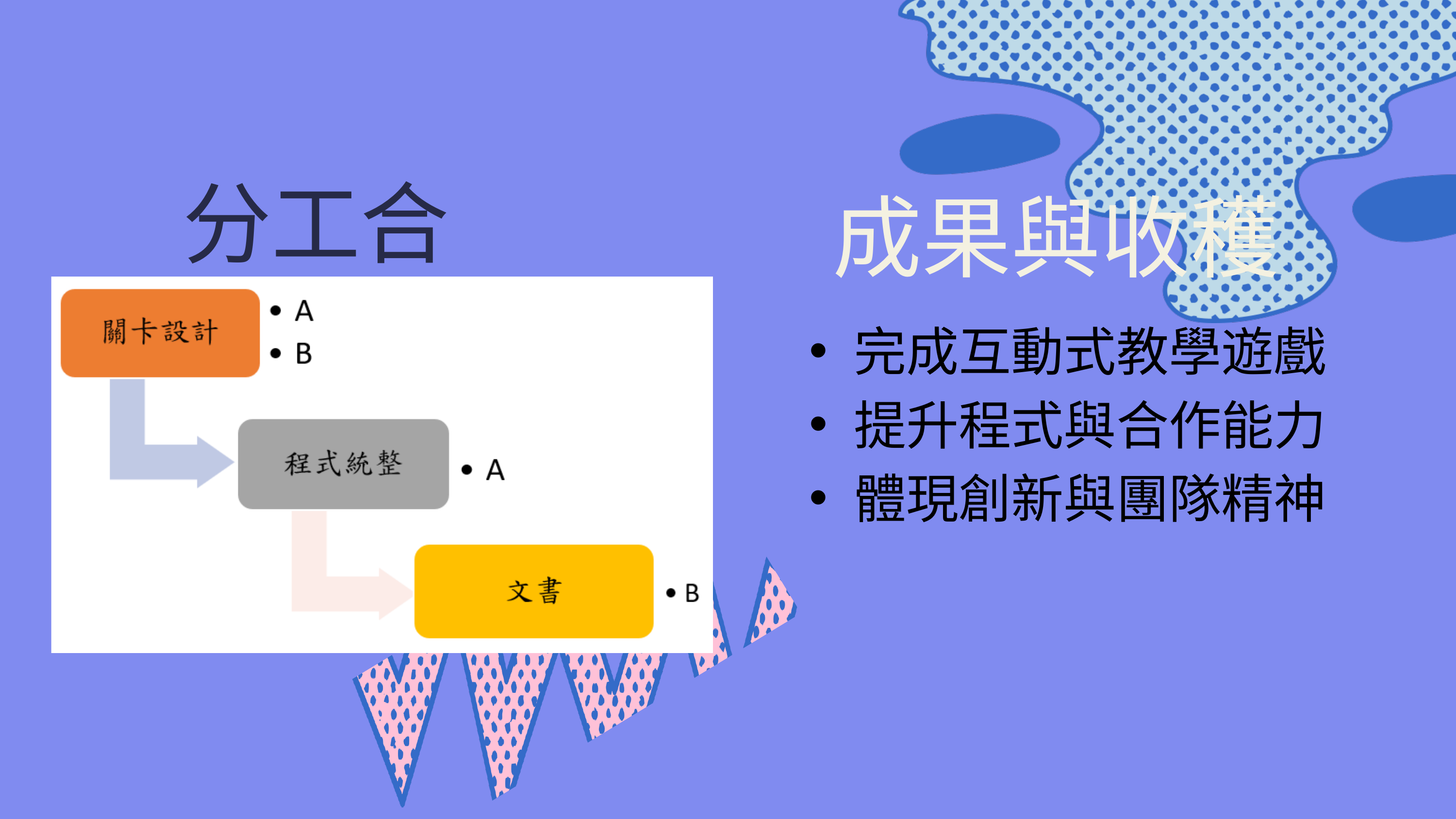

分工合作
成果與收穫
完成互動式教學遊戲
提升程式與合作能力
體現創新與團隊精神